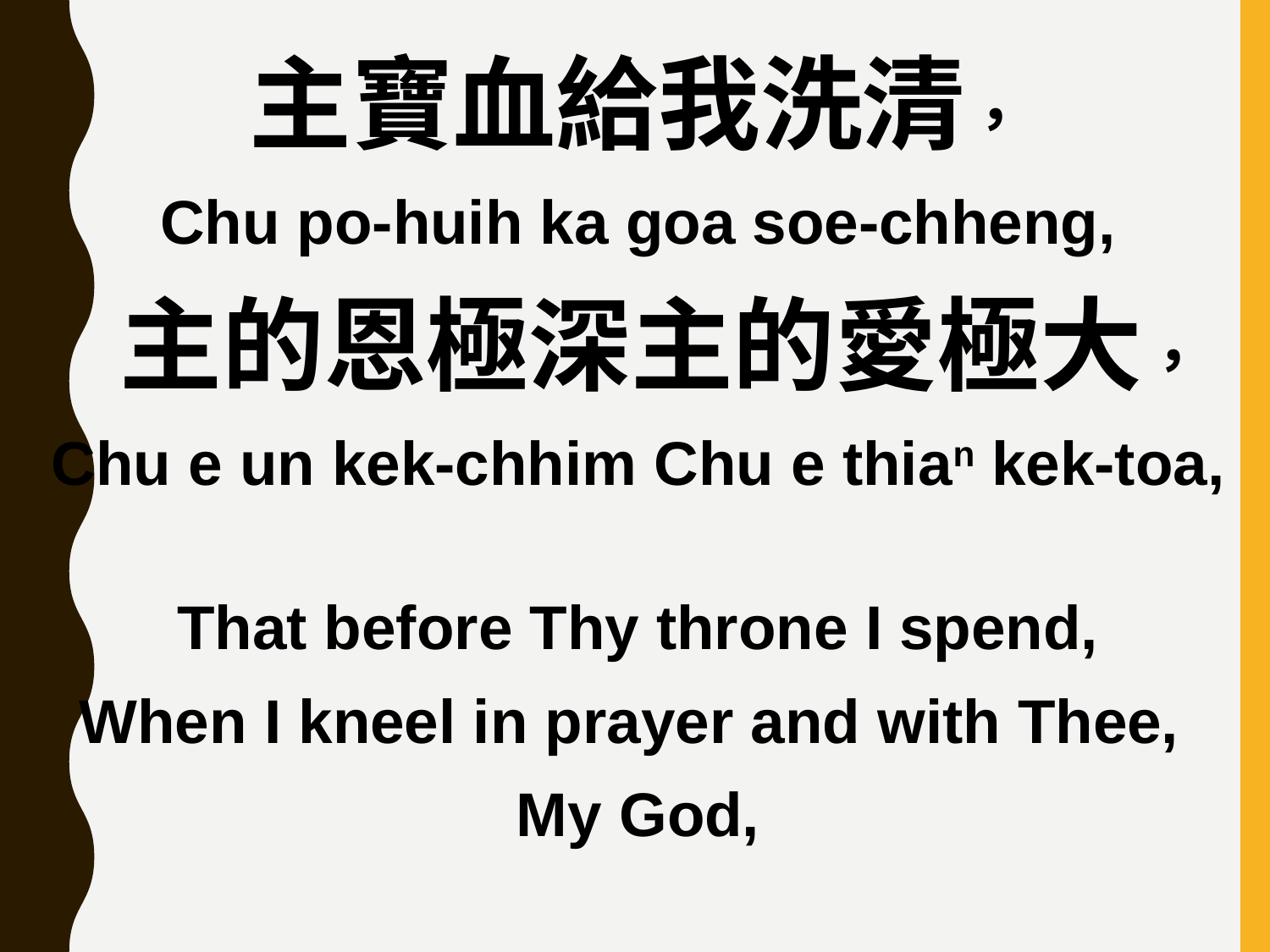

主寶血給我洗清，
Chu po-huih ka goa soe-chheng,
 主的恩極深主的愛極大，
Chu e un kek-chhim Chu e thian kek-toa,

That before Thy throne I spend,
When I kneel in prayer and with Thee,
My God,